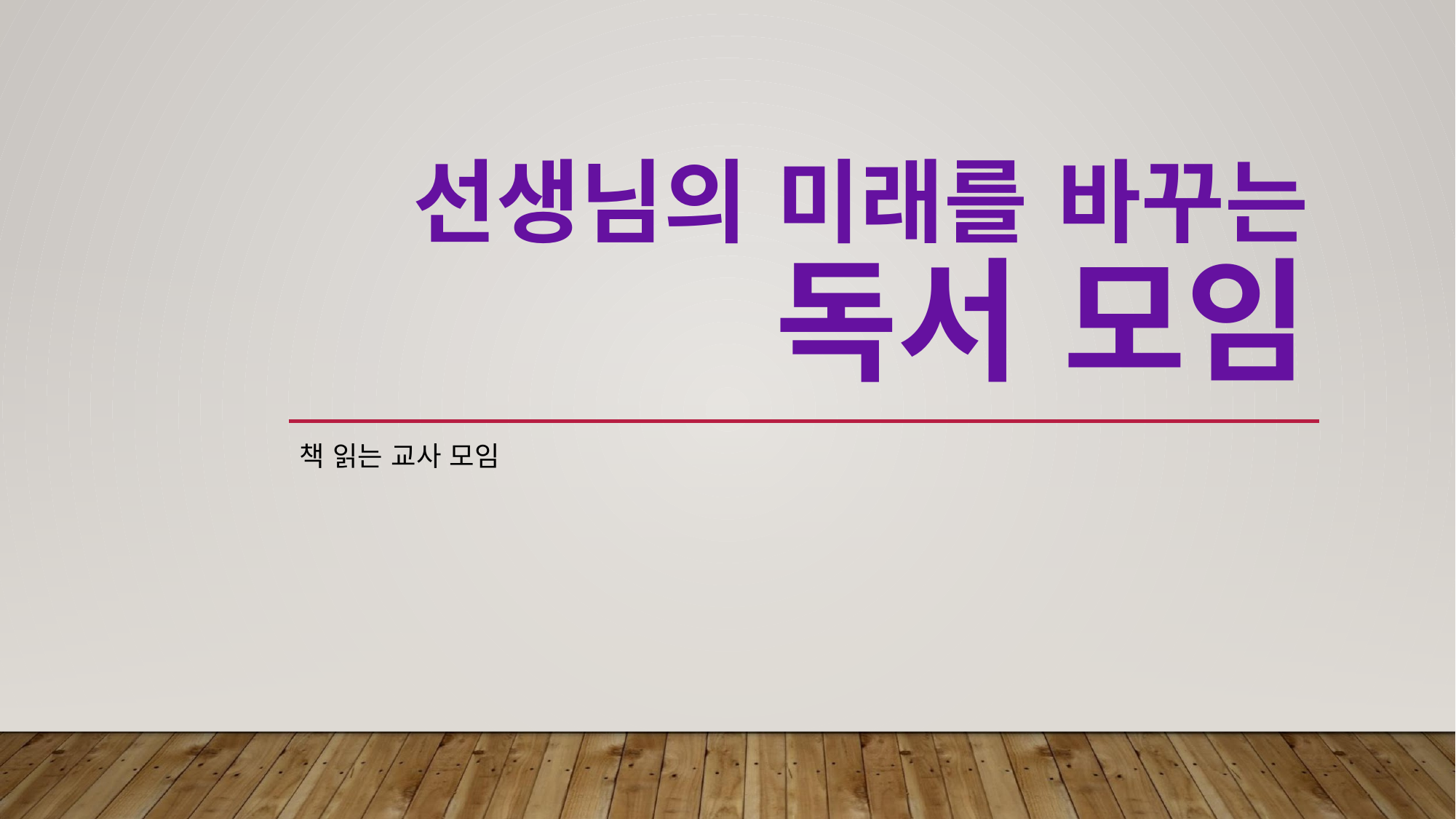

# 선생님의 미래를 바꾸는 독서 모임
책 읽는 교사 모임